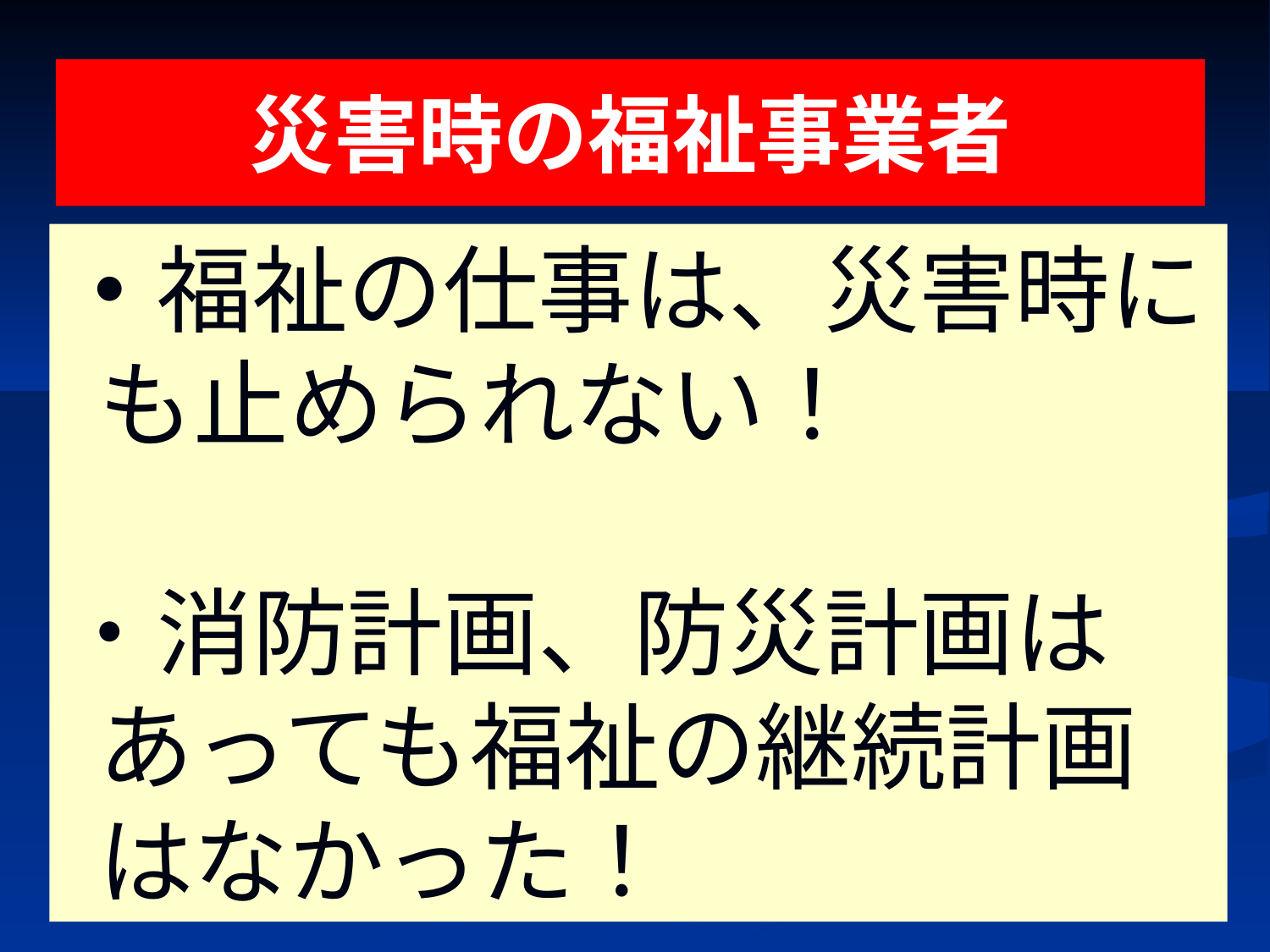

# 災害時の福祉事業者
・福祉の仕事は、災害時にも止められない！

・消防計画、防災計画はあっても福祉の継続計画はなかった！